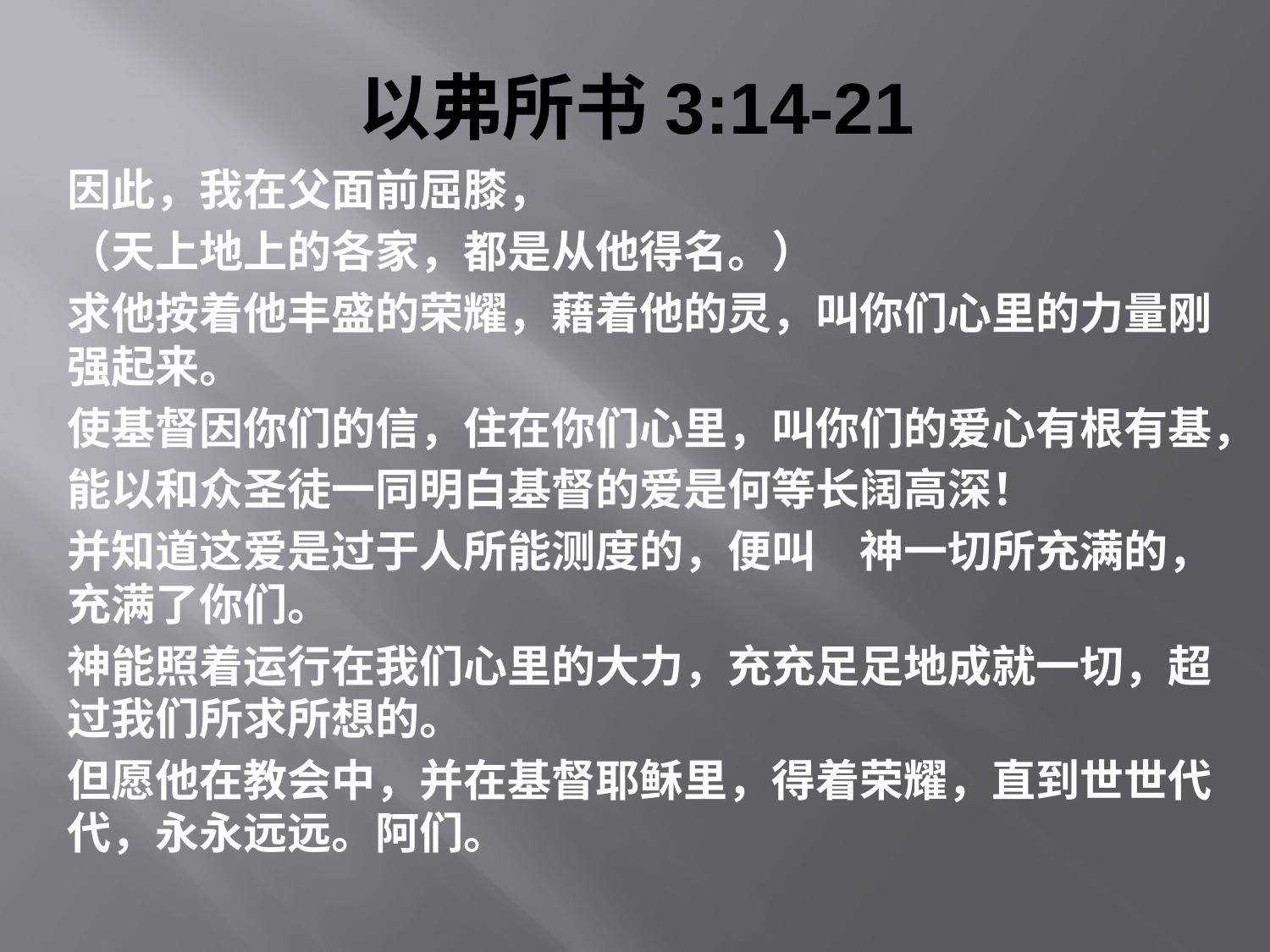

# 以弗所书3:14-21
因此，我在父面前屈膝，
（天上地上的各家，都是从他得名。）
求他按着他丰盛的荣耀，藉着他的灵，叫你们心里的力量刚强起来。
使基督因你们的信，住在你们心里，叫你们的爱心有根有基，
能以和众圣徒一同明白基督的爱是何等长阔高深！
并知道这爱是过于人所能测度的，便叫　神一切所充满的，充满了你们。
神能照着运行在我们心里的大力，充充足足地成就一切，超过我们所求所想的。
但愿他在教会中，并在基督耶稣里，得着荣耀，直到世世代代，永永远远。阿们。